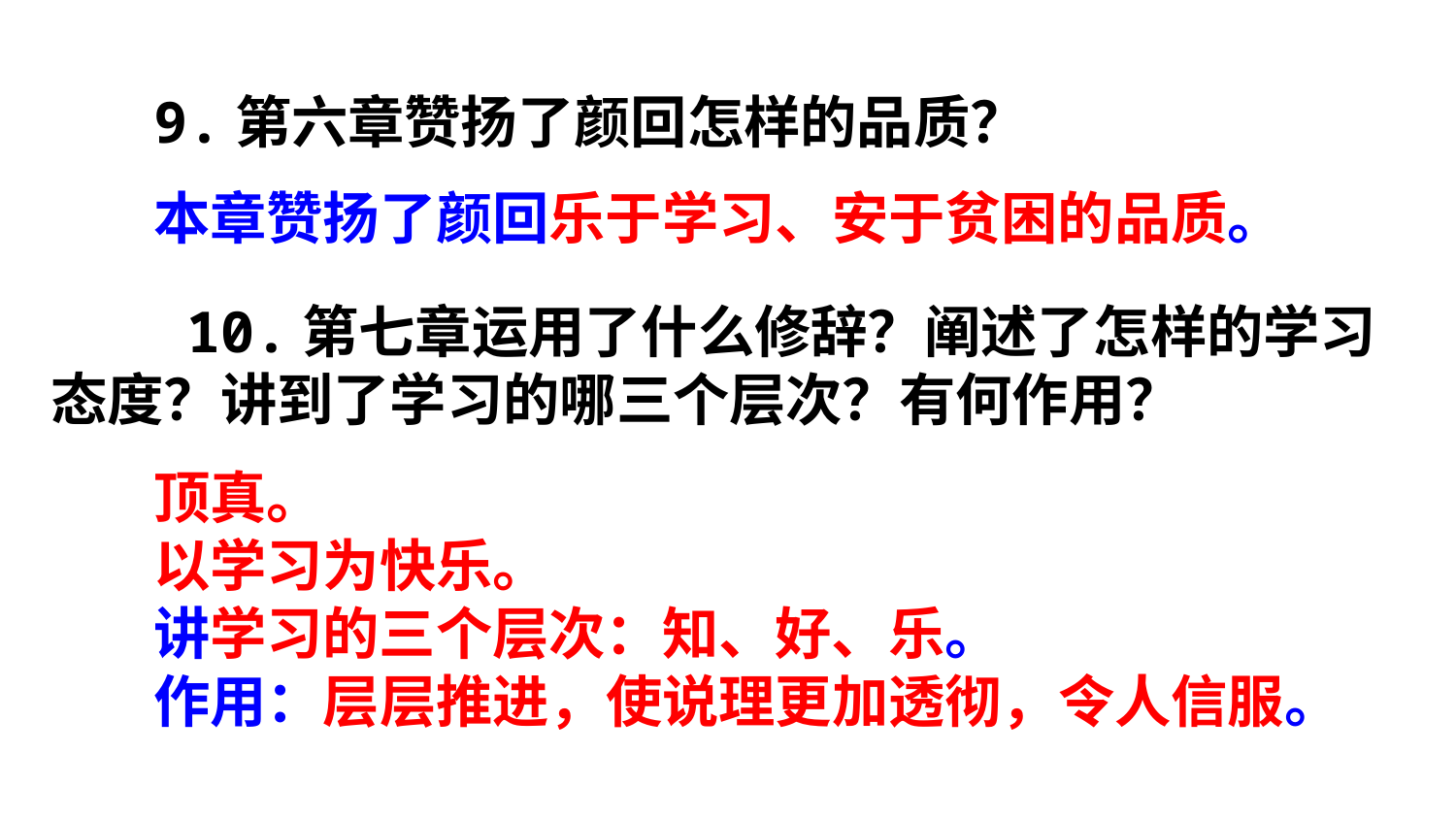

9.第六章赞扬了颜回怎样的品质？
本章赞扬了颜回乐于学习、安于贫困的品质。
    10.第七章运用了什么修辞？阐述了怎样的学习态度？讲到了学习的哪三个层次？有何作用？
顶真。
以学习为快乐。
讲学习的三个层次：知、好、乐。
作用：层层推进，使说理更加透彻，令人信服。